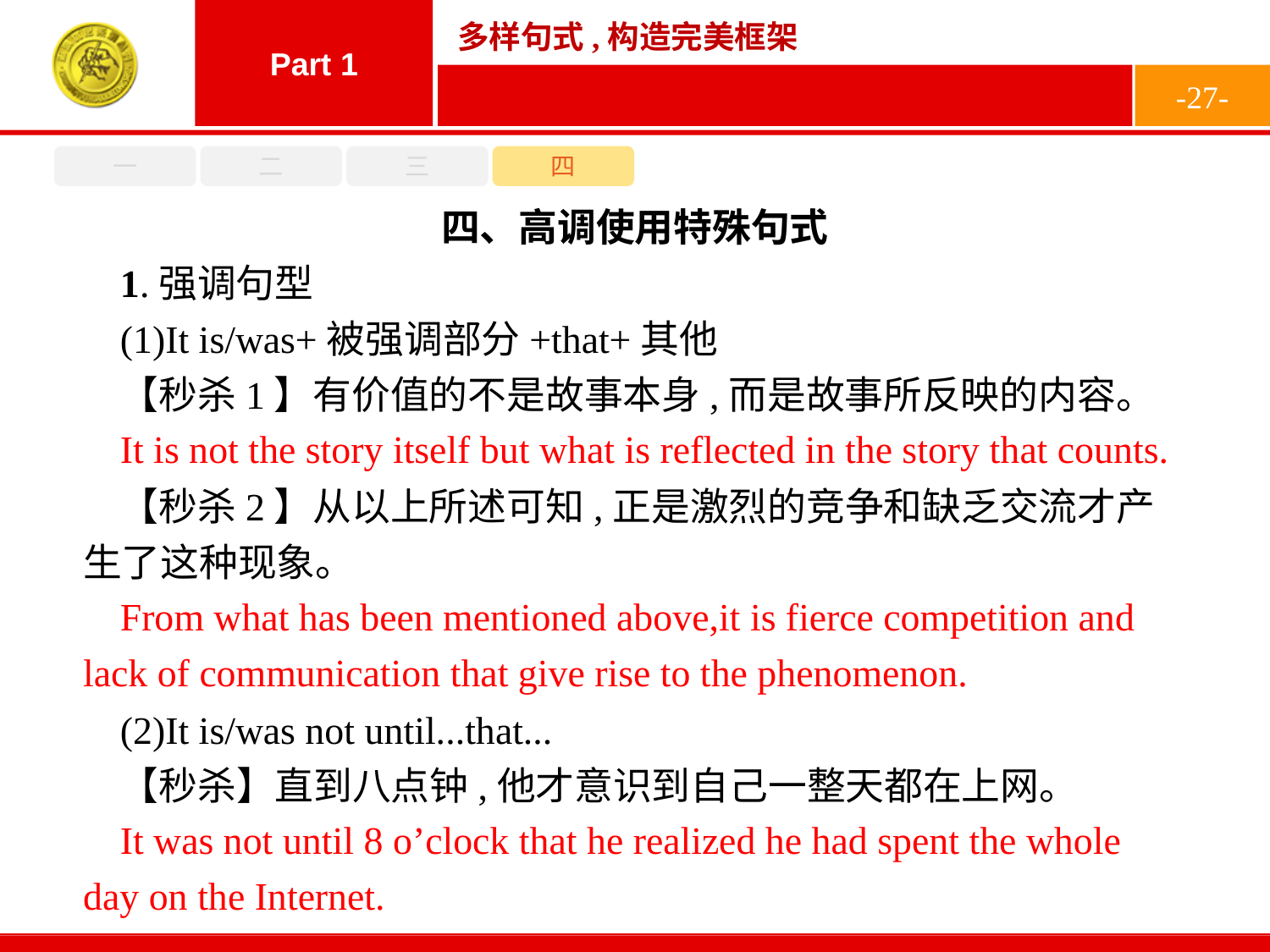

-27-
一
二
三
四
四、高调使用特殊句式
1.强调句型
(1)It is/was+被强调部分+that+其他
【秒杀1】有价值的不是故事本身,而是故事所反映的内容。

【秒杀2】从以上所述可知,正是激烈的竞争和缺乏交流才产生了这种现象。

(2)It is/was not until...that...
【秒杀】直到八点钟,他才意识到自己一整天都在上网。
It is not the story itself but what is reflected in the story that counts.

From what has been mentioned above,it is fierce competition and lack of communication that give rise to the phenomenon.

It was not until 8 o’clock that he realized he had spent the whole day on the Internet.